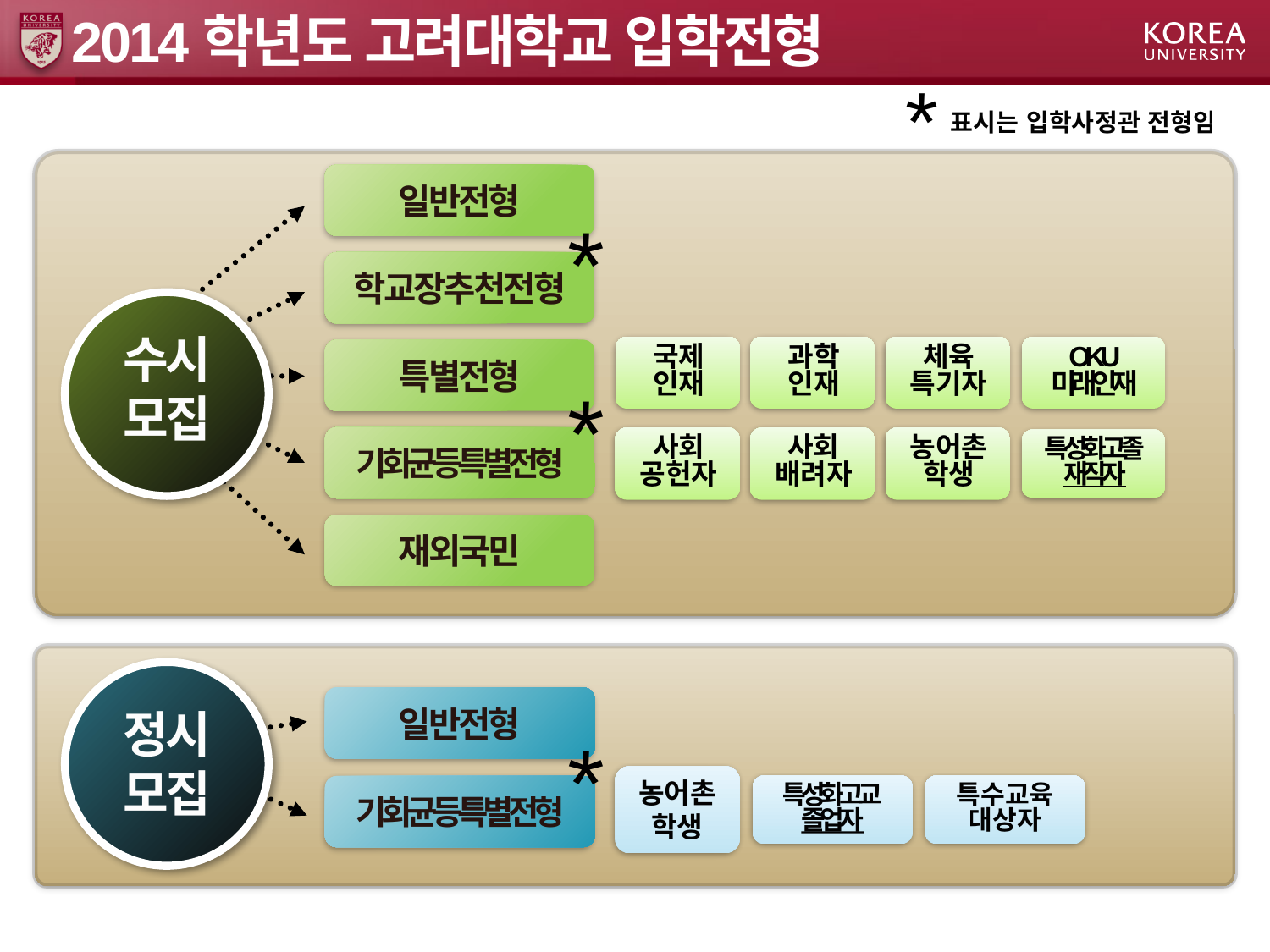

# 2014학년도 고려대학교 입학전형
*
표시는 입학사정관 전형임

일반전형
*

학교장추천전형

수시
모집
국제
인재
과학
인재
체육
특기자
OKU
미래인재
특별전형
*
사회
공헌자
사회
배려자
농어촌학생

기회균등특별전형

특성화고졸
재직자
재외국민

정시
모집
일반전형
*

농어촌
학생
특성화고교
졸업자
특수교육
대상자

기회균등특별전형